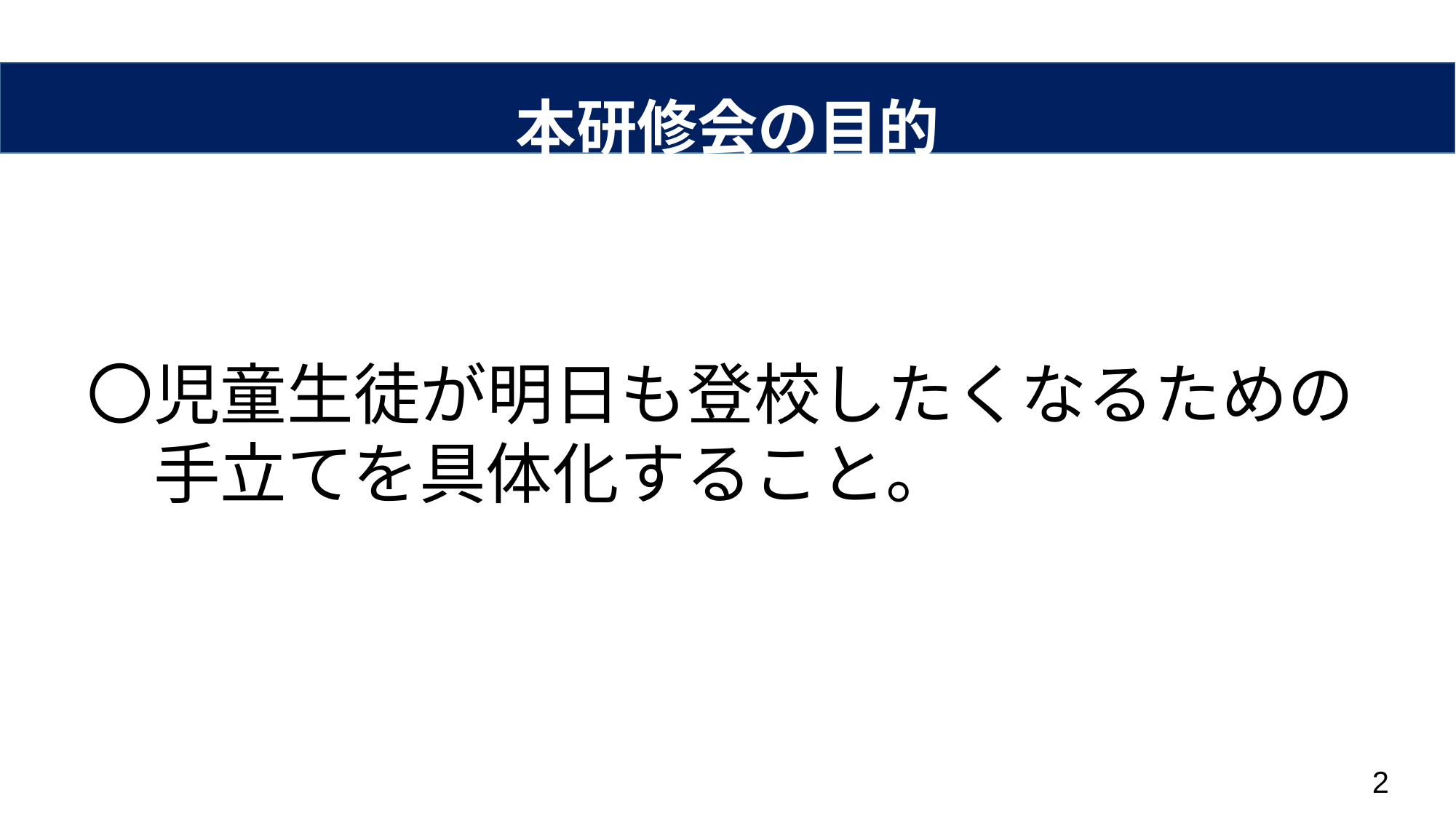

本研修会の目的
〇児童生徒が明日も登校したくなるための
　手立てを具体化すること。
2